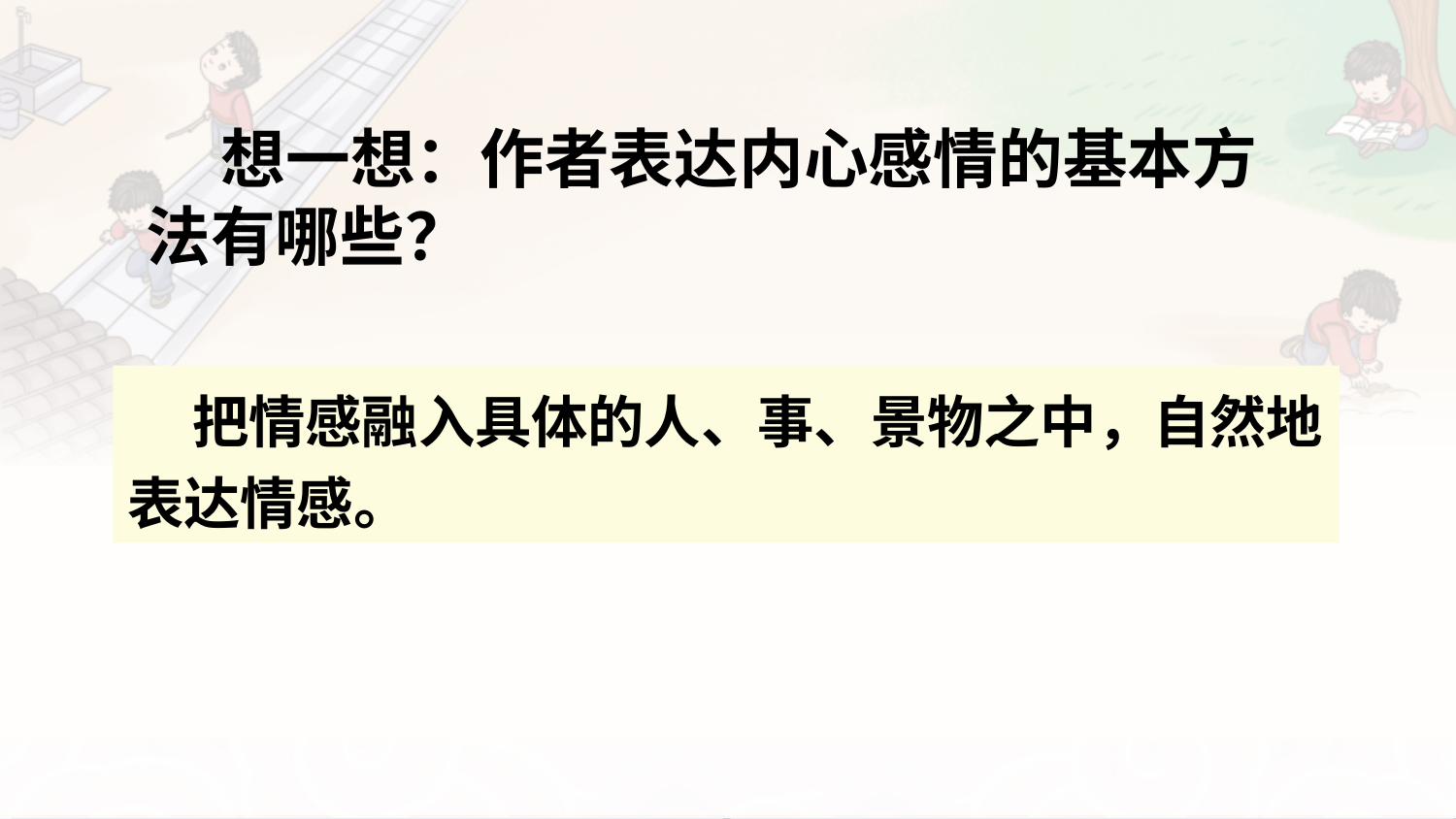

想一想：作者表达内心感情的基本方法有哪些？
    把情感融入具体的人、事、景物之中，自然地表达情感。